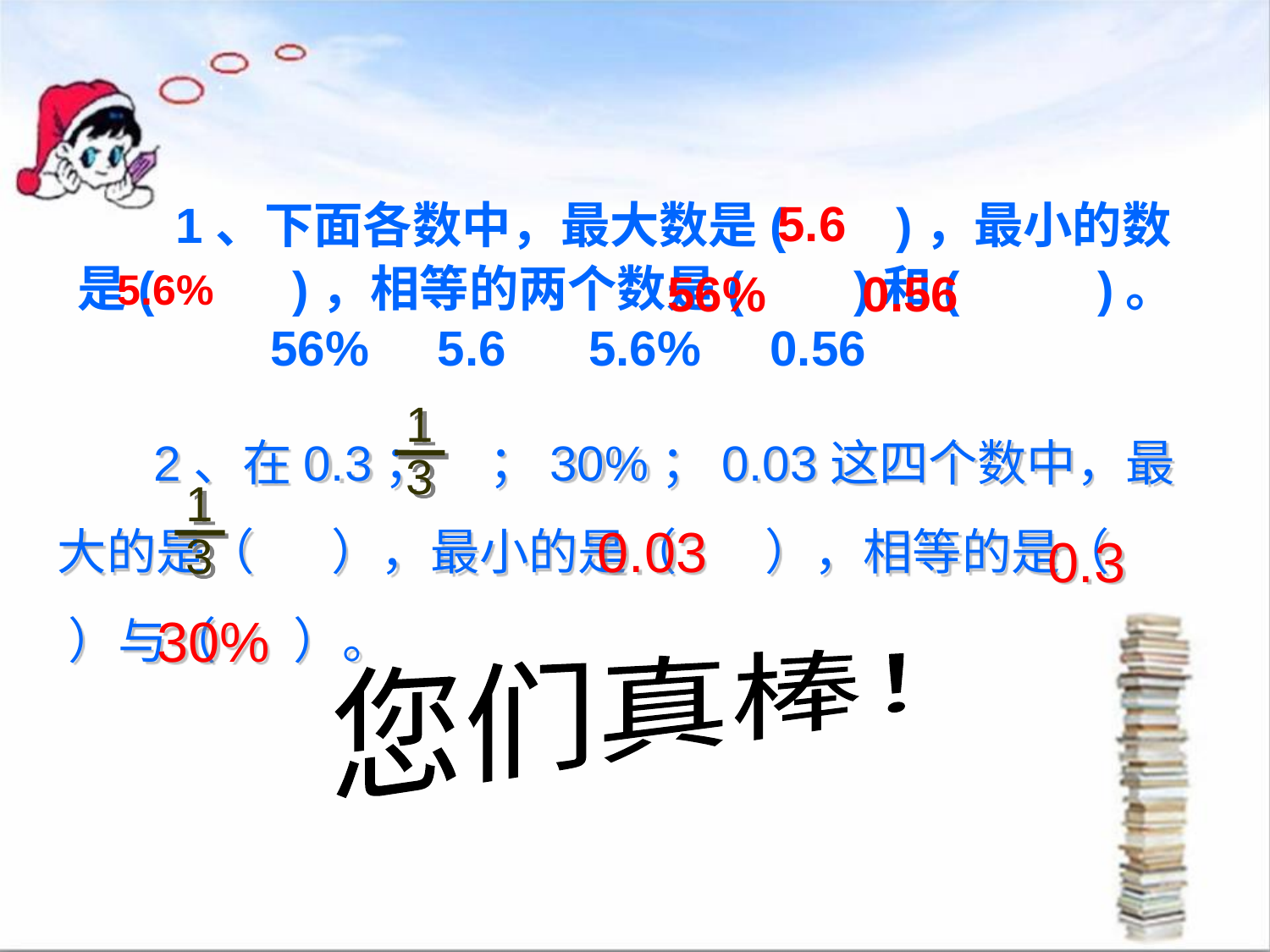

1、下面各数中，最大数是(        )，最小的数是(          )，相等的两个数是(        )和(          )。
              56%     5.6      5.6%     0.56
5.6
5.6%
56%       0.56
1
3

       2、在0.3；     ；30%；0.03这四个数中，最大的是（       ），最小的是（        ），相等的是（      ）与（       ）。
1
3

0.03
0.3
30%
您们真棒！